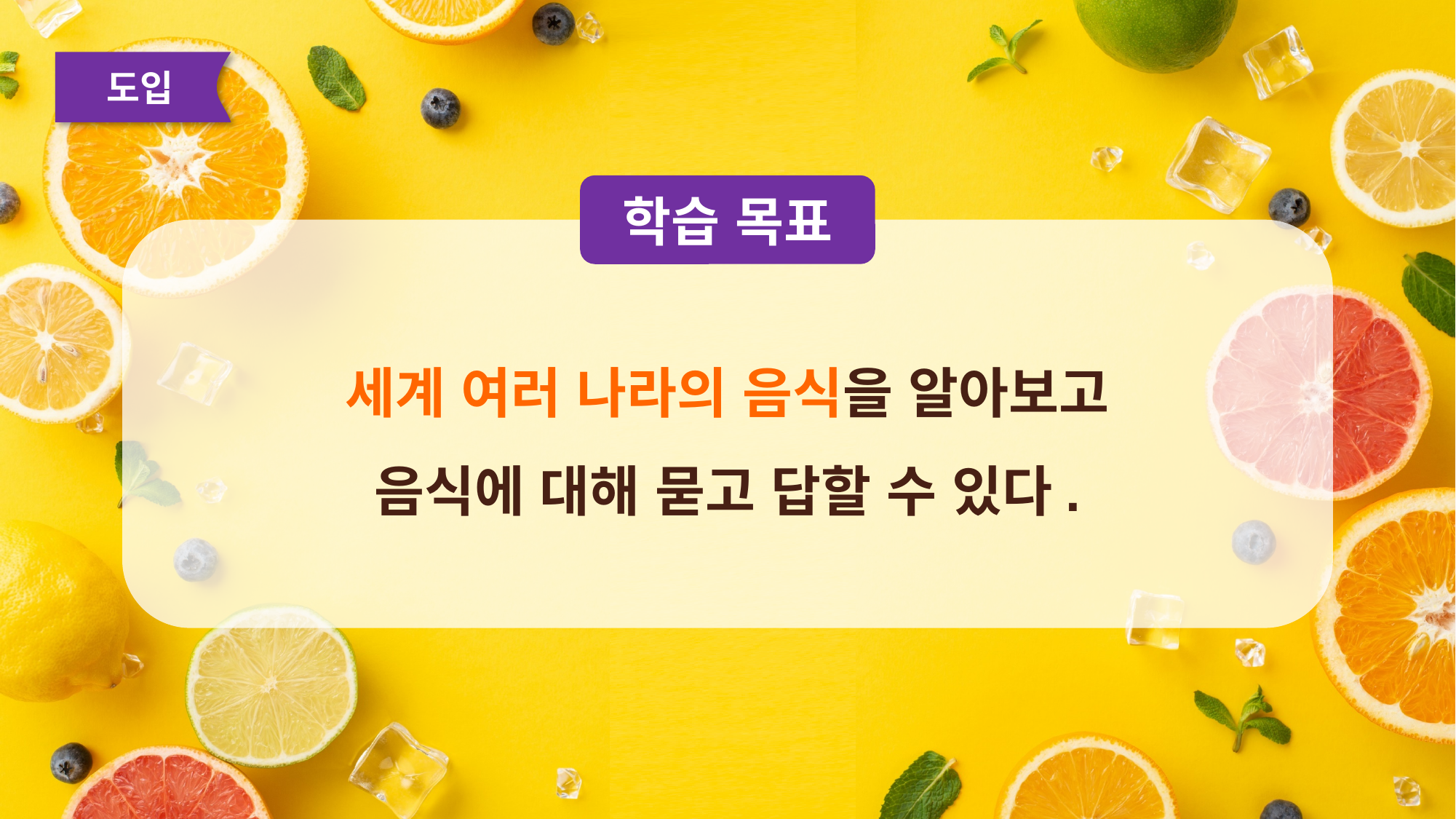

도입
학습 목표
세계 여러 나라의 음식을 알아보고
음식에 대해 묻고 답할 수 있다.